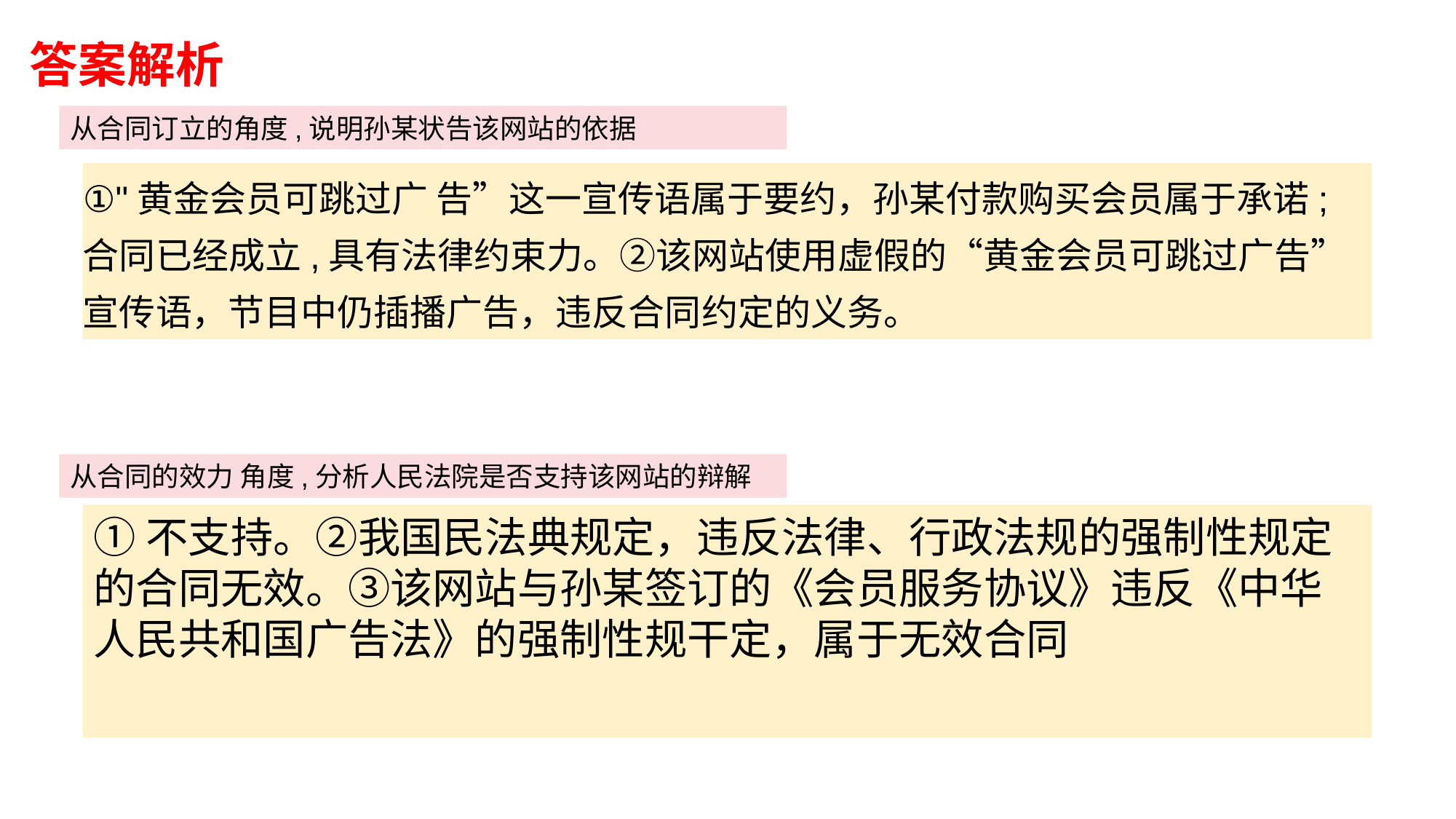

# 答案解析
从合同订立的角度,说明孙某状告该网站的依据
①"黄金会员可跳过广 告”这一宣传语属于要约，孙某付款购买会员属于承诺;合同已经成立,具有法律约束力。②该网站使用虚假的“黄金会员可跳过广告”宣传语，节目中仍插播广告，违反合同约定的义务。
从合同的效力 角度,分析人民法院是否支持该网站的辩解
①不支持。②我国民法典规定，违反法律、行政法规的强制性规定的合同无效。③该网站与孙某签订的《会员服务协议》违反《中华人民共和国广告法》的强制性规干定，属于无效合同